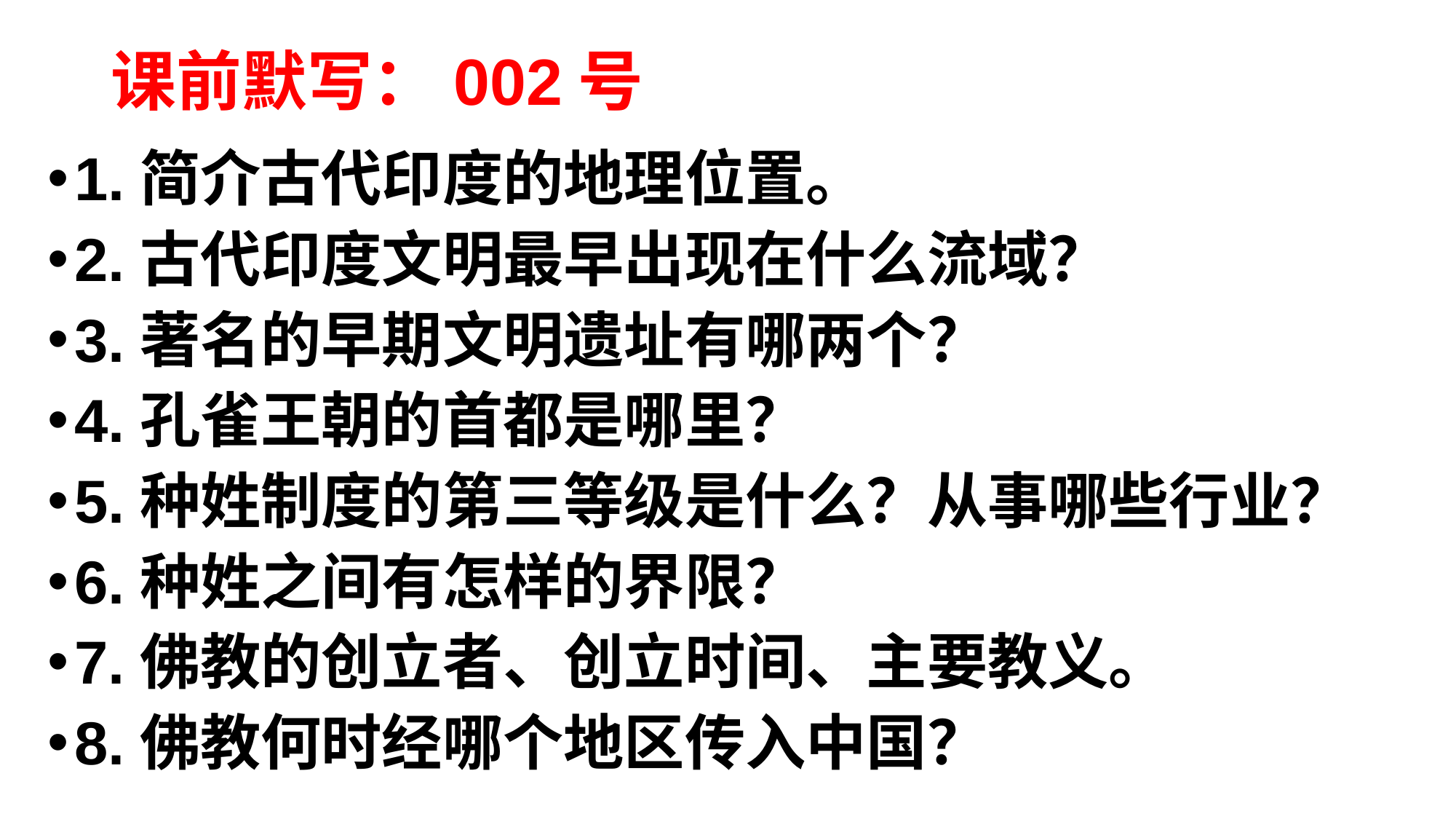

# 课前默写：002号
1.简介古代印度的地理位置。
2.古代印度文明最早出现在什么流域？
3.著名的早期文明遗址有哪两个？
4.孔雀王朝的首都是哪里？
5.种姓制度的第三等级是什么？从事哪些行业？
6.种姓之间有怎样的界限？
7.佛教的创立者、创立时间、主要教义。
8.佛教何时经哪个地区传入中国？